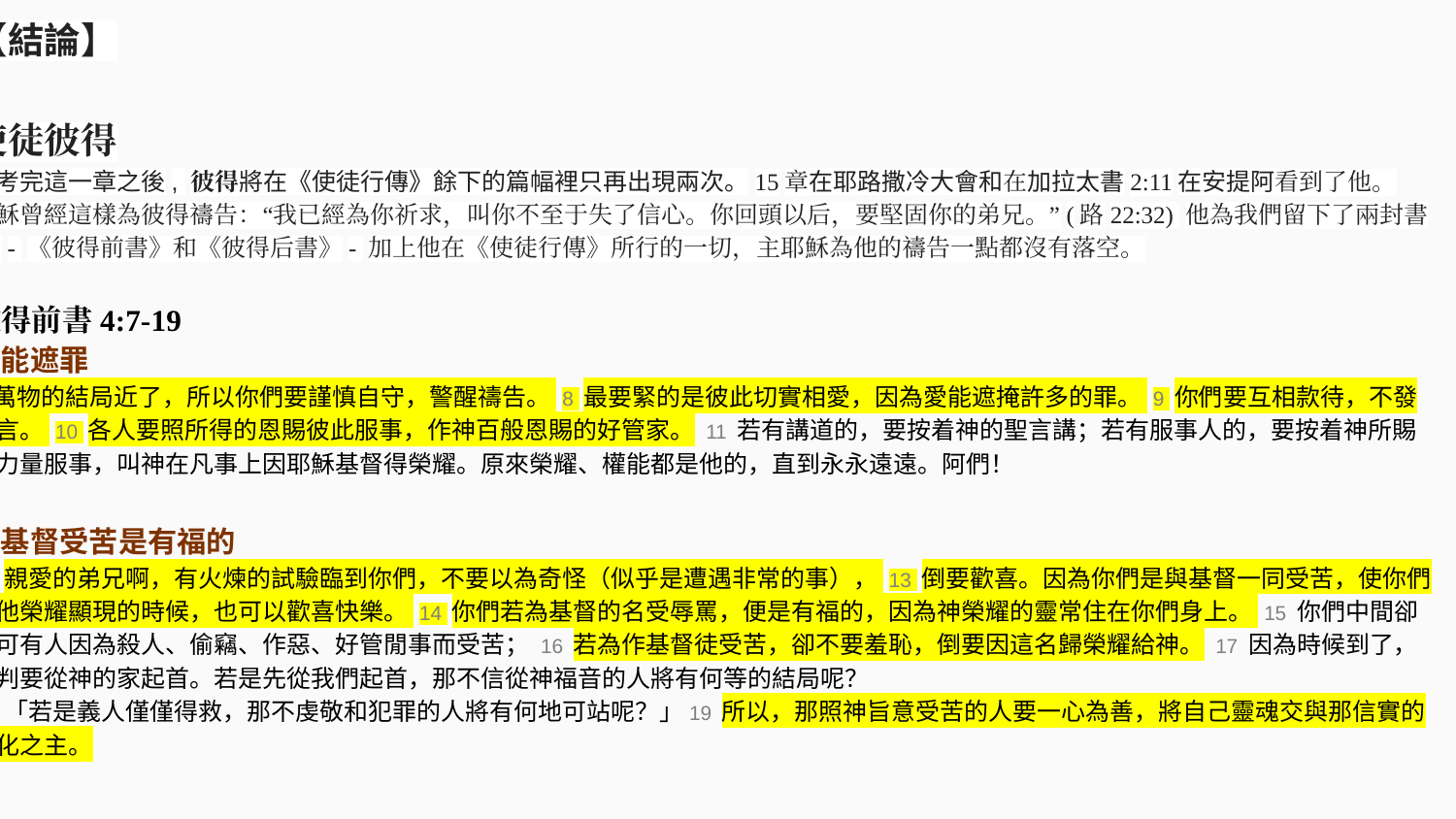

【結論】

使徒彼得
查考完這一章之後, 彼得將在《使徒行傳》餘下的篇幅裡只再出現兩次。15章在耶路撒冷大會和在加拉太書2:11在安提阿看到了他。
耶穌曾經這樣為彼得禱告：“我已經為你祈求，叫你不至于失了信心。你回頭以后，要堅固你的弟兄。”(路22:32) 他為我們留下了兩封書信 - 《彼得前書》和《彼得后書》- 加上他在《使徒行傳》所行的一切，主耶穌為他的禱告一點都沒有落空。

彼得前書4:7-19
愛能遮罪
7 萬物的結局近了，所以你們要謹慎自守，警醒禱告。 8 最要緊的是彼此切實相愛，因為愛能遮掩許多的罪。 9 你們要互相款待，不發怨言。 10 各人要照所得的恩賜彼此服事，作神百般恩賜的好管家。 11 若有講道的，要按着神的聖言講；若有服事人的，要按着神所賜的力量服事，叫神在凡事上因耶穌基督得榮耀。原來榮耀、權能都是他的，直到永永遠遠。阿們！

為基督受苦是有福的
12 親愛的弟兄啊，有火煉的試驗臨到你們，不要以為奇怪（似乎是遭遇非常的事）， 13 倒要歡喜。因為你們是與基督一同受苦，使你們在他榮耀顯現的時候，也可以歡喜快樂。 14 你們若為基督的名受辱罵，便是有福的，因為神榮耀的靈常住在你們身上。 15 你們中間卻不可有人因為殺人、偷竊、作惡、好管閒事而受苦； 16 若為作基督徒受苦，卻不要羞恥，倒要因這名歸榮耀給神。 17 因為時候到了，審判要從神的家起首。若是先從我們起首，那不信從神福音的人將有何等的結局呢？
18 「若是義人僅僅得救，那不虔敬和犯罪的人將有何地可站呢？」19 所以，那照神旨意受苦的人要一心為善，將自己靈魂交與那信實的造化之主。